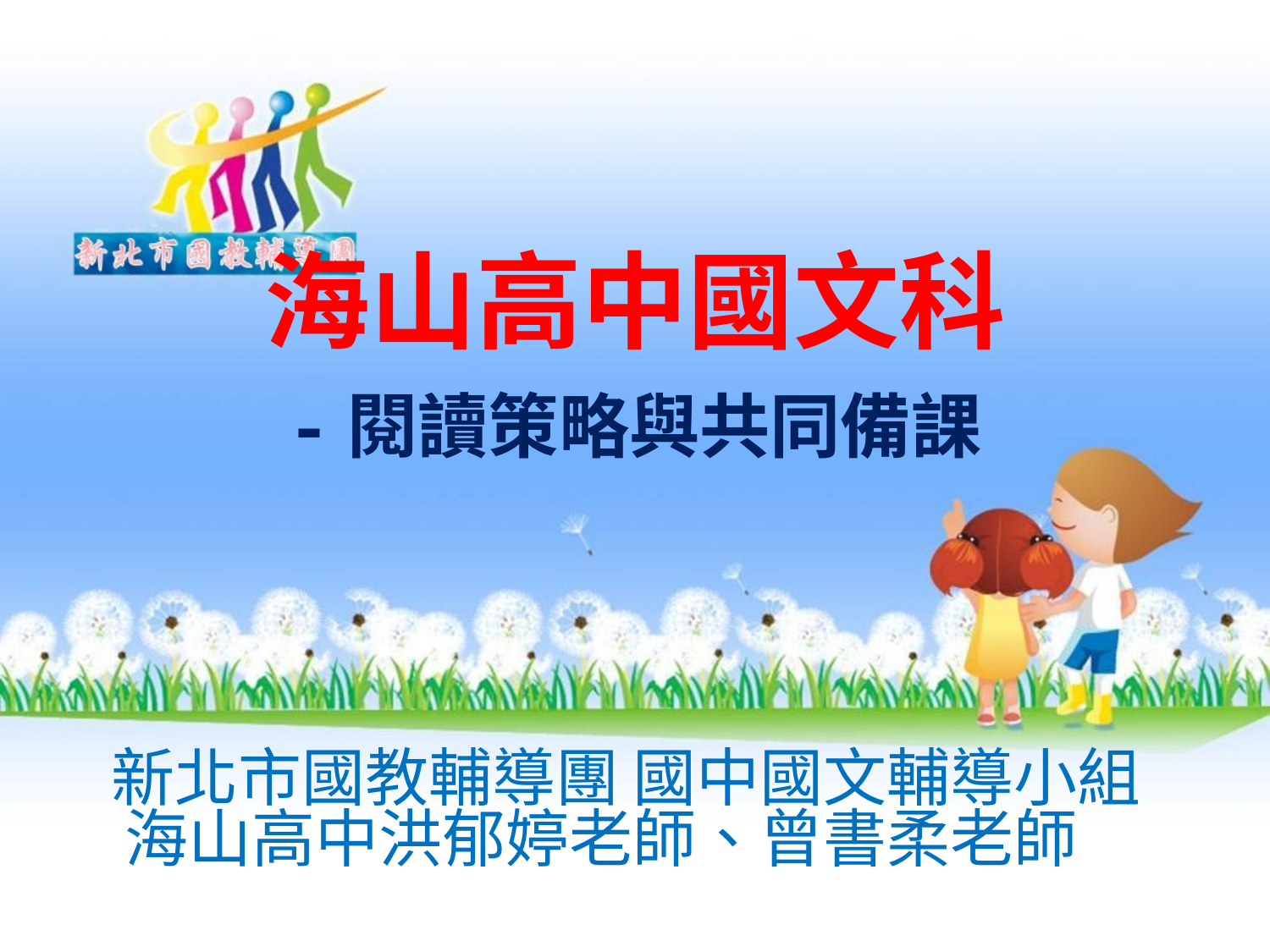

-閱讀策略與共同備課
# 海山高中國文科
  新北市國教輔導團 國中國文輔導小組
   海山高中洪郁婷老師、曾書柔老師